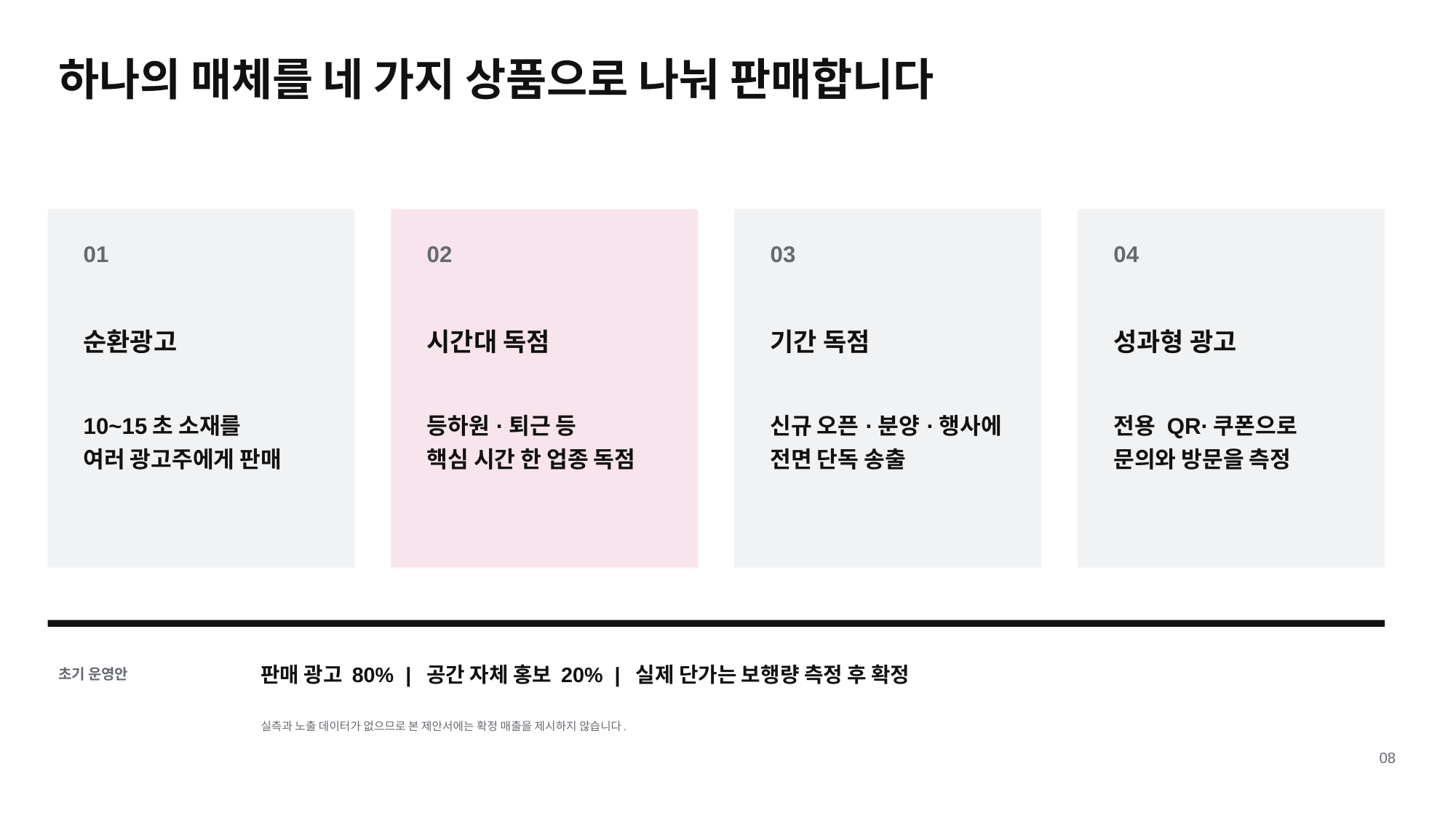

하나의 매체를 네 가지 상품으로 나눠 판매합니다

01
02
03
04
순환광고
시간대 독점
기간 독점
성과형 광고
10~15초 소재를
여러 광고주에게 판매
등하원·퇴근 등
핵심 시간 한 업종 독점
신규 오픈·분양·행사에
전면 단독 송출
전용 QR·쿠폰으로
문의와 방문을 측정

판매 광고 80%  |  공간 자체 홍보 20%  |  실제 단가는 보행량 측정 후 확정
초기 운영안
실측과 노출 데이터가 없으므로 본 제안서에는 확정 매출을 제시하지 않습니다.
08